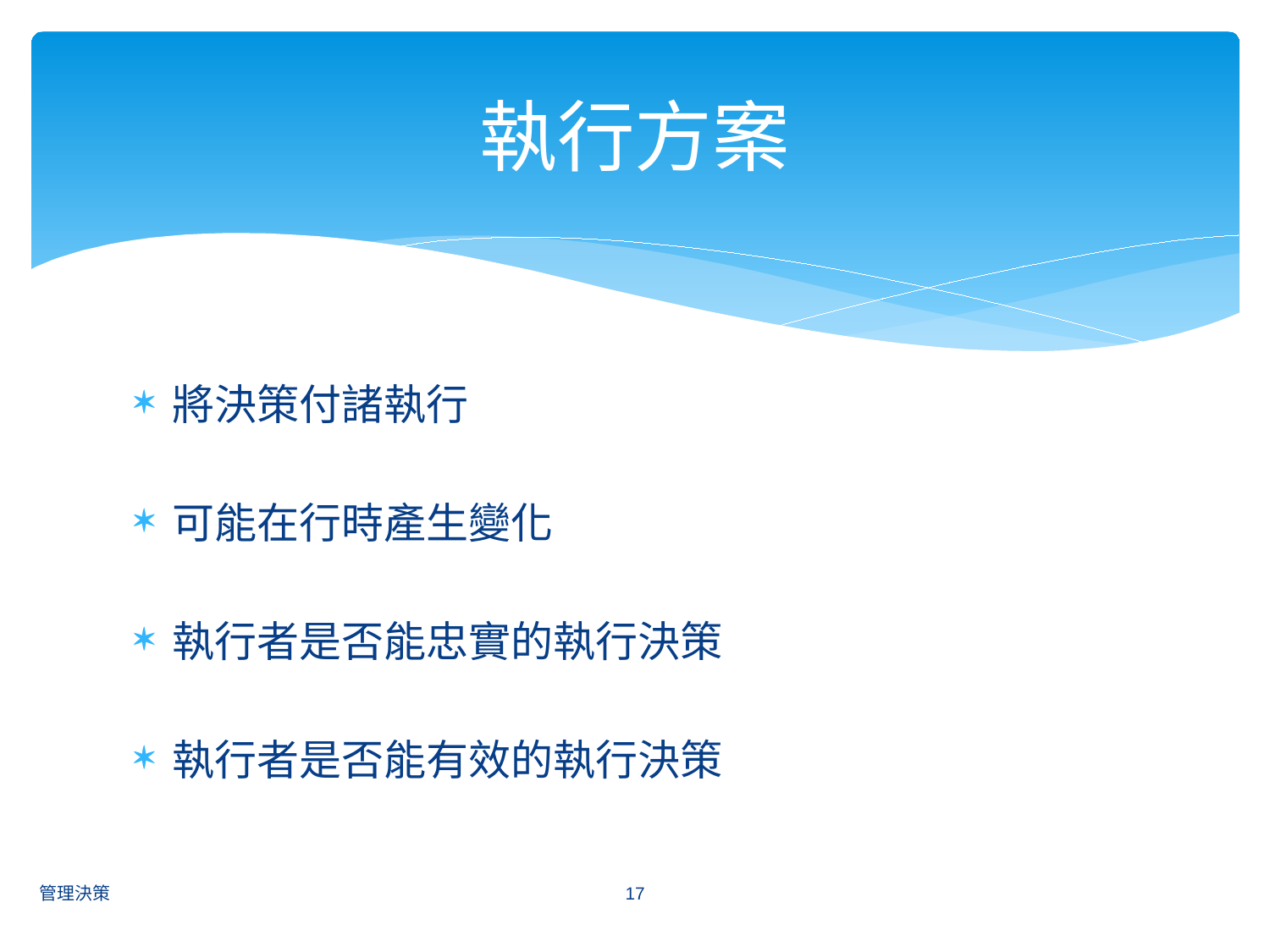

# 執行方案
將決策付諸執行

可能在行時產生變化

執行者是否能忠實的執行決策

執行者是否能有效的執行決策
17
管理決策